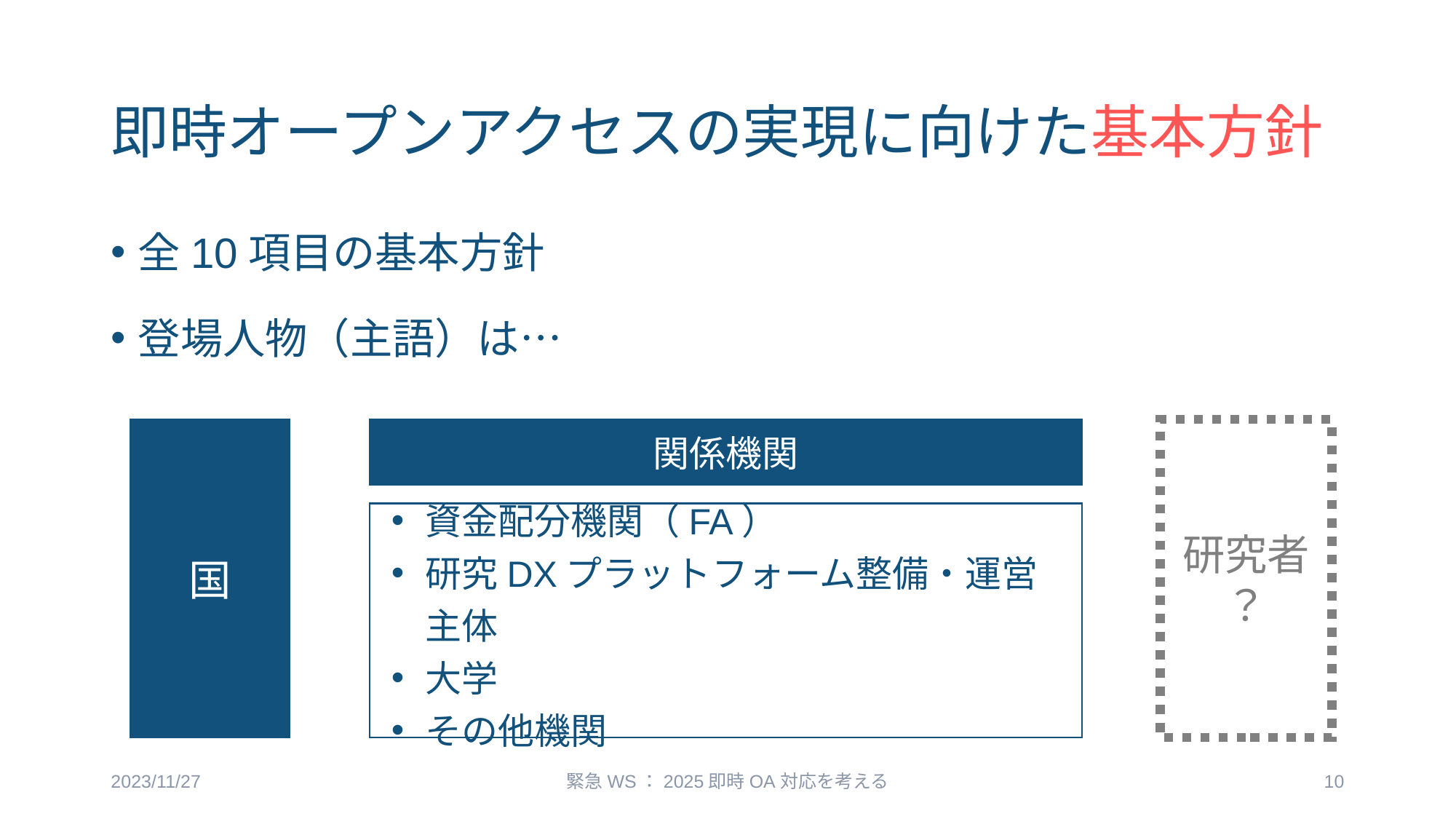

# 即時オープンアクセスの実現に向けた基本方針
全10項目の基本方針
登場人物（主語）は…
研究者
？
国
関係機関
資金配分機関（FA）
研究DXプラットフォーム整備・運営主体
大学
その他機関
2023/11/27
緊急WS：2025即時OA対応を考える
10